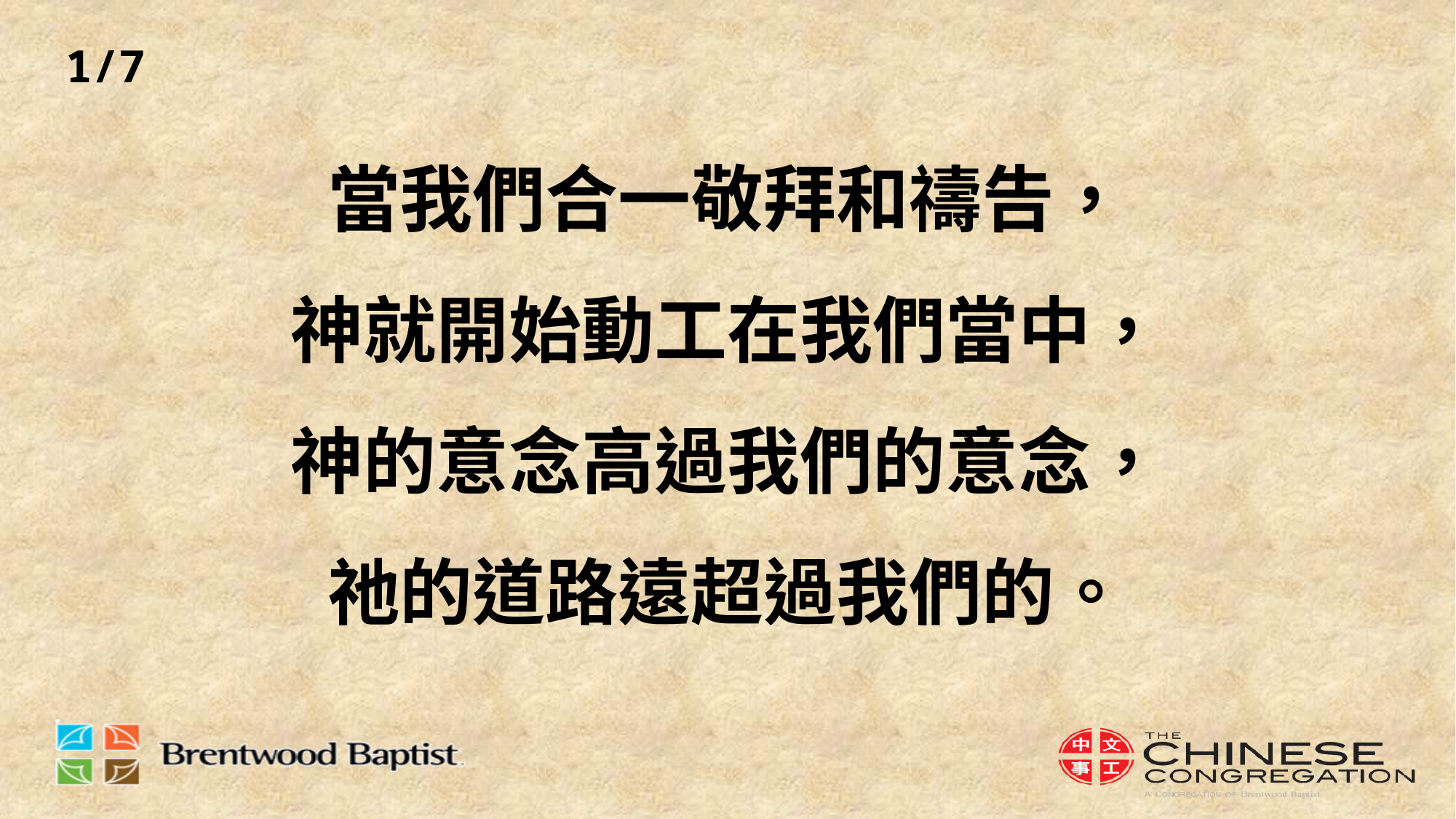

1/7
# 當我們合一敬拜和禱告， 神就開始動工在我們當中， 神的意念高過我們的意念， 祂的道路遠超過我們的。